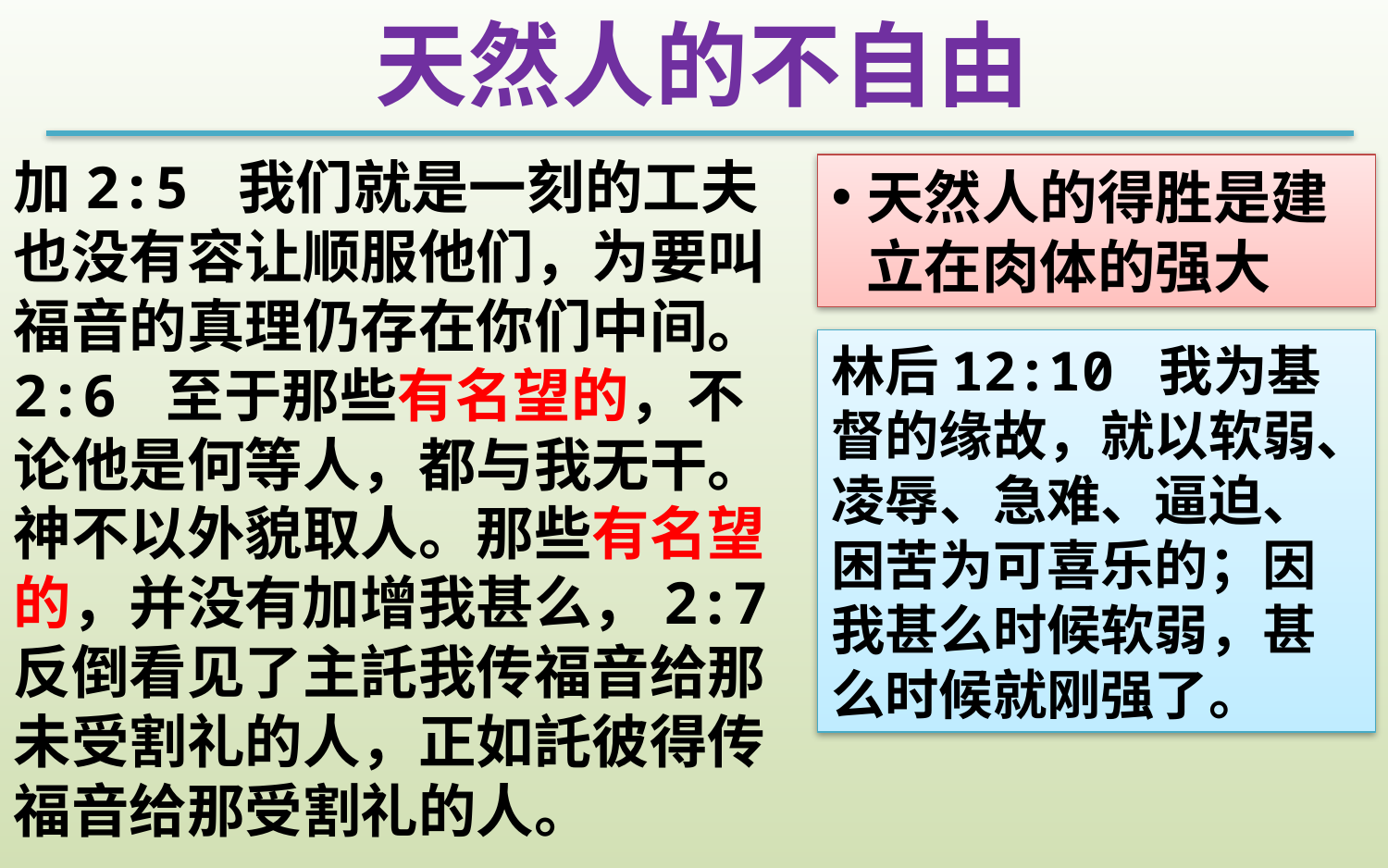

天然人的不自由
加2:5 我们就是一刻的工夫也没有容让顺服他们，为要叫福音的真理仍存在你们中间。2:6 至于那些有名望的，不论他是何等人，都与我无干。神不以外貌取人。那些有名望的，并没有加增我甚么，2:7 反倒看见了主託我传福音给那未受割礼的人，正如託彼得传福音给那受割礼的人。
天然人的得胜是建立在肉体的强大
林后12:10 我为基督的缘故，就以软弱、凌辱、急难、逼迫、困苦为可喜乐的；因我甚么时候软弱，甚么时候就刚强了。